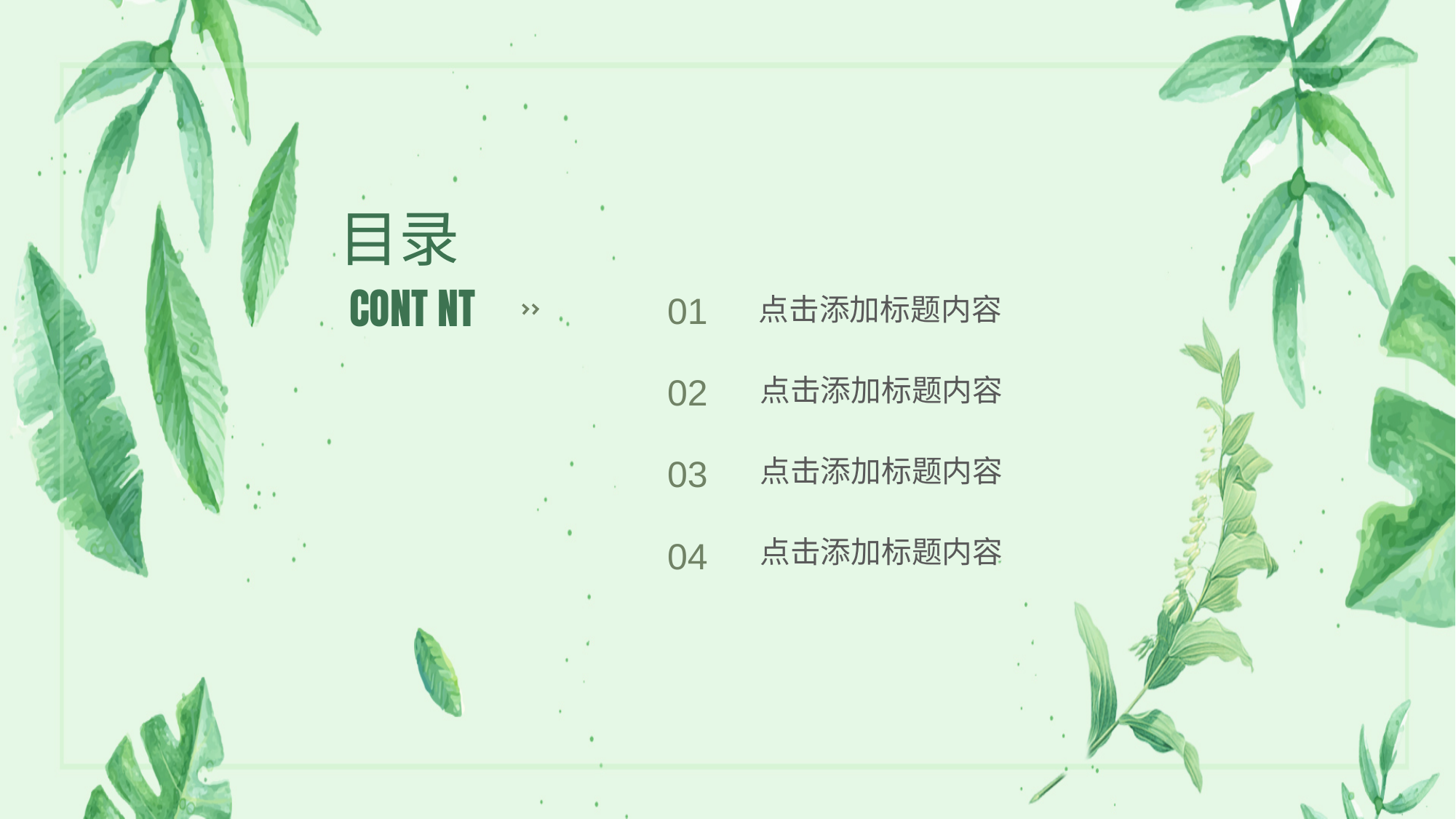

目录
CONT NT

01
点击添加标题内容
02
点击添加标题内容
03
点击添加标题内容
点击添加标题内容
04